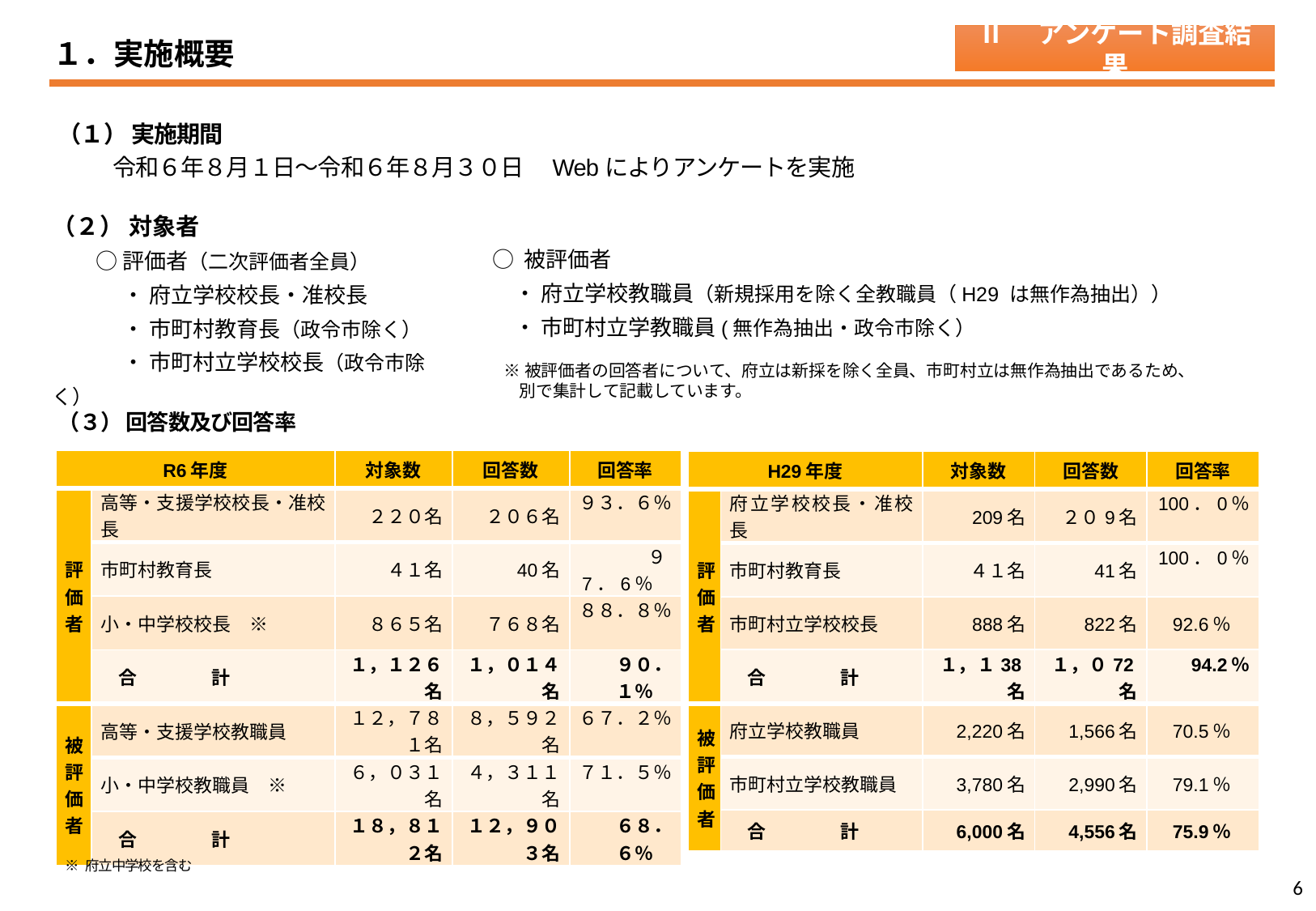

Ⅱ　アンケート調査結果
１．実施概要
（１） 実施期間
　　  令和６年８月１日～令和６年８月３０日　Webによりアンケートを実施

（２） 対象者
　　○ 評価者（二次評価者全員）
　　　 ・ 府立学校校長・准校長
　　　 ・ 市町村教育長（政令市除く）
　　　 ・ 市町村立学校校長（政令市除く）
○ 被評価者
　・ 府立学校教職員（新規採用を除く全教職員（H29 は無作為抽出））
　・ 市町村立学教職員(無作為抽出・政令市除く）
   ※被評価者の回答者について、府立は新採を除く全員、市町村立は無作為抽出であるため、
      別で集計して記載しています。
（３） 回答数及び回答率

| R6年度 |  | 対象数 | 回答数 | 回答率 |
| --- | --- | --- | --- | --- |
| 評価者 | 高等・支援学校校長・准校長 | ２２０名 | ２０６名 | ９３．６％ |
|  | 市町村教育長 | ４１名 | 40名 | ９7．6％ |
|  | 小・中学校校長　※ | ８６５名 | ７６８名 | ８８．８％ |
|  | 合　　　　計 | １，１２６名 | １，０１４名 | ９０．１％ |
| 被評価者 | 高等・支援学校教職員 | １２，７８１名 | ８，５９２名 | ６７．２％ |
|  | 小・中学校教職員　※ | ６，０３１名 | ４，３１１名 | ７１．５％ |
|  | 合　　　　計 | １８，８１２名 | １２，９０３名 | ６８．６％ |
| H29年度 |  | 対象数 | 回答数 | 回答率 |
| --- | --- | --- | --- | --- |
| 評価者 | 府立学校校長・准校長 | 209名 | ２０9名 | 100．0％ |
|  | 市町村教育長 | ４１名 | 41名 | 100．0％ |
|  | 市町村立学校校長 | 888名 | 822名 | 92.6％ |
|  | 合　　　　計 | １，１38名 | １，０72名 | 94.2％ |
| 被評価者 | 府立学校教職員 | 2,220名 | 1,566名 | 70.5％ |
|  | 市町村立学校教職員 | 3,780名 | 2,990名 | 79.1％ |
|  | 合　　　　計 | 6,000名 | 4,556名 | 75.9％ |
※ 府立中学校を含む

6